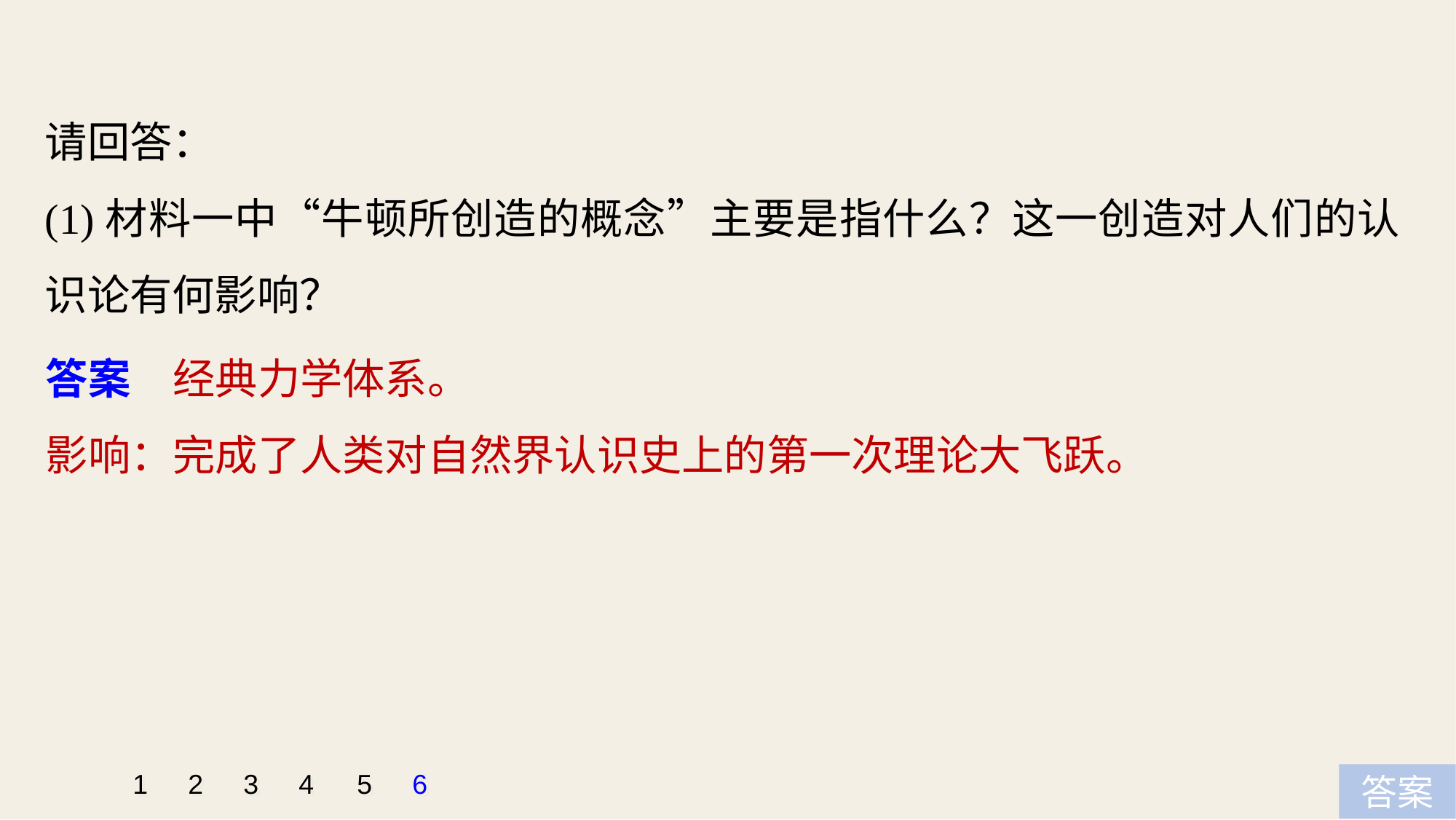

请回答：
(1)材料一中“牛顿所创造的概念”主要是指什么？这一创造对人们的认识论有何影响？
答案　经典力学体系。
影响：完成了人类对自然界认识史上的第一次理论大飞跃。
1
2
3
4
5
6
答案